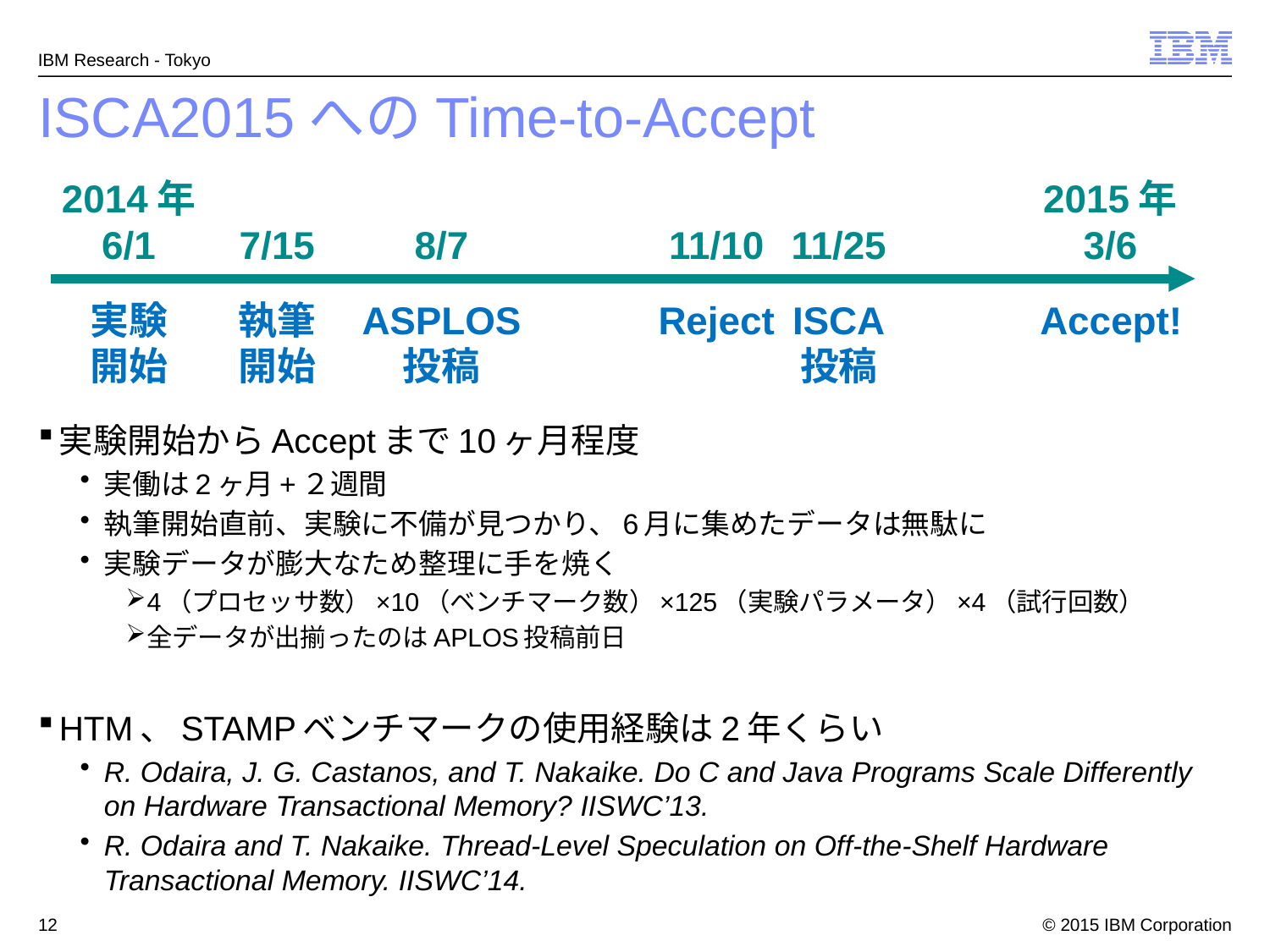

# ISCA2015へのTime-to-Accept
2014年
6/1
2015年
3/6
7/15
8/7
11/10
11/25
実験
開始
執筆
開始
ASPLOS
投稿
Reject
ISCA
投稿
Accept!
実験開始からAcceptまで10ヶ月程度
実働は2ヶ月+２週間
執筆開始直前、実験に不備が見つかり、6月に集めたデータは無駄に
実験データが膨大なため整理に手を焼く
4（プロセッサ数）×10（ベンチマーク数）×125（実験パラメータ）×4（試行回数）
全データが出揃ったのはAPLOS投稿前日

HTM、STAMPベンチマークの使用経験は2年くらい
R. Odaira, J. G. Castanos, and T. Nakaike. Do C and Java Programs Scale Differently on Hardware Transactional Memory? IISWC’13.
R. Odaira and T. Nakaike. Thread-Level Speculation on Off-the-Shelf Hardware Transactional Memory. IISWC’14.
12